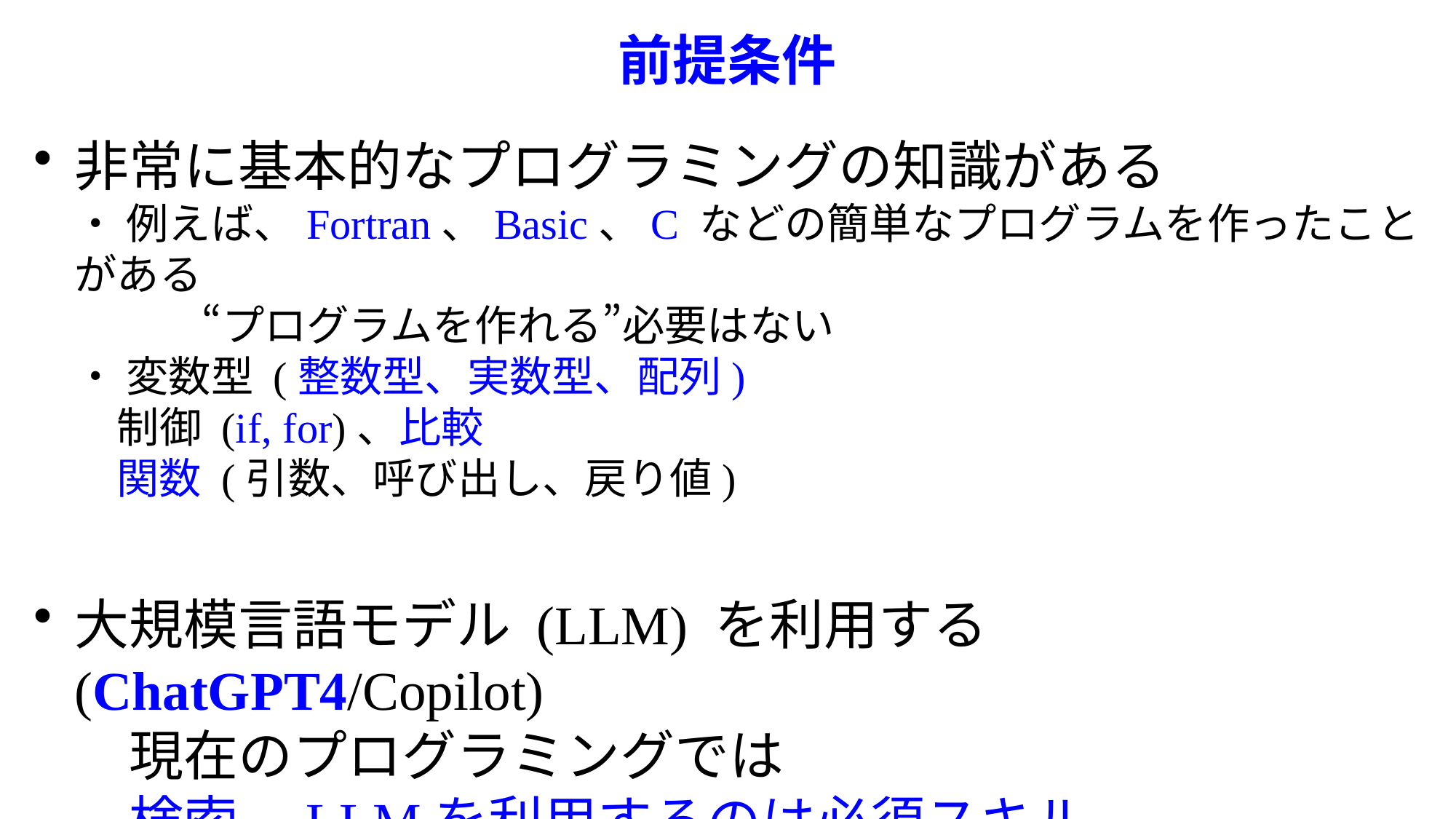

# 前提条件
非常に基本的なプログラミングの知識がある
・ 例えば、Fortran、Basic、C などの簡単なプログラムを作ったことがある
　　　“プログラムを作れる”必要はない
・ 変数型 (整数型、実数型、配列)
　制御 (if, for)、比較
　関数 (引数、呼び出し、戻り値)

大規模言語モデル (LLM) を利用する (ChatGPT4/Copilot)
　現在のプログラミングでは
　検索、LLMを利用するのは必須スキル